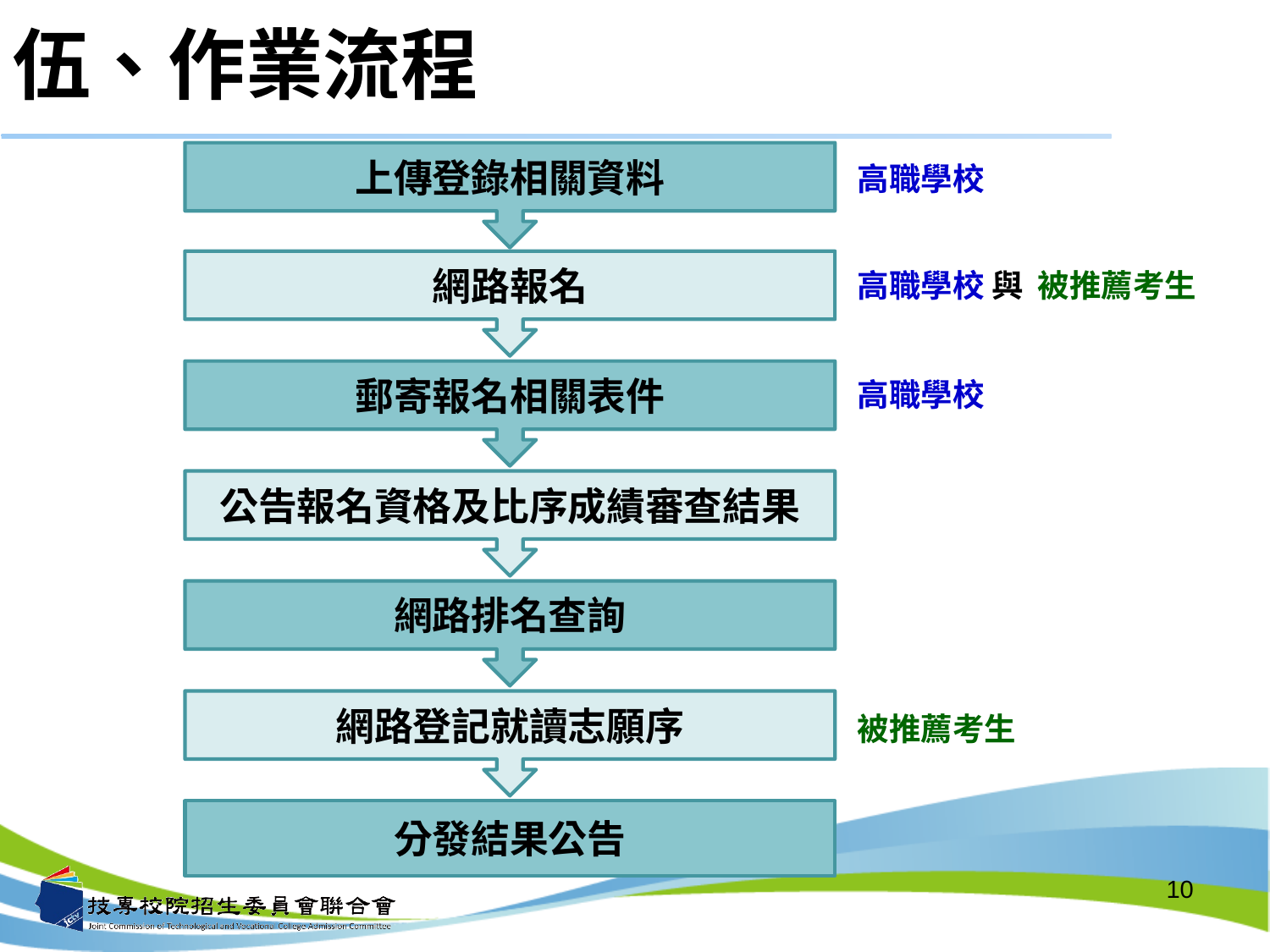

# 伍、作業流程
上傳登錄相關資料
高職學校

網路報名
高職學校 與  被推薦考生
郵寄報名相關表件
高職學校
公告報名資格及比序成績審查結果
網路排名查詢
網路登記就讀志願序
被推薦考生
分發結果公告
10